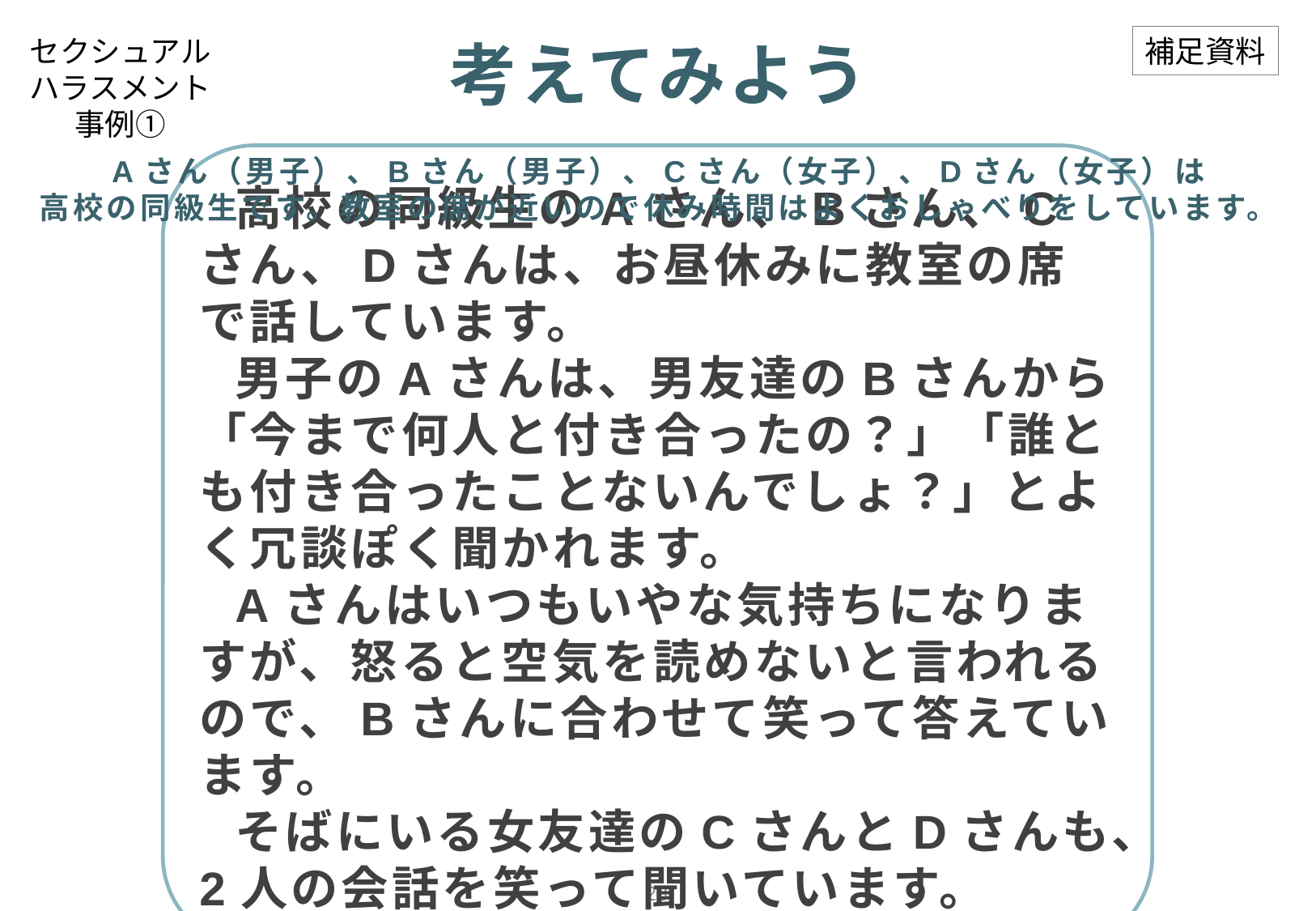

セクシュアル
ハラスメント
事例①
考えてみよう
補足資料
Aさん（男子）、Bさん（男子）、Cさん（女子）、Dさん（女子）は
高校の同級生です。教室の席が近いので休み時間はよくおしゃべりをしています。
高校の同級生のAさん、Bさん、Cさん、Dさんは、お昼休みに教室の席で話しています。
男子のAさんは、男友達のBさんから「今まで何人と付き合ったの？」「誰とも付き合ったことないんでしょ？」とよく冗談ぽく聞かれます。
Aさんはいつもいやな気持ちになりますが、怒ると空気を読めないと言われるので、Bさんに合わせて笑って答えています。
そばにいる女友達のCさんとDさんも、2人の会話を笑って聞いています。
23